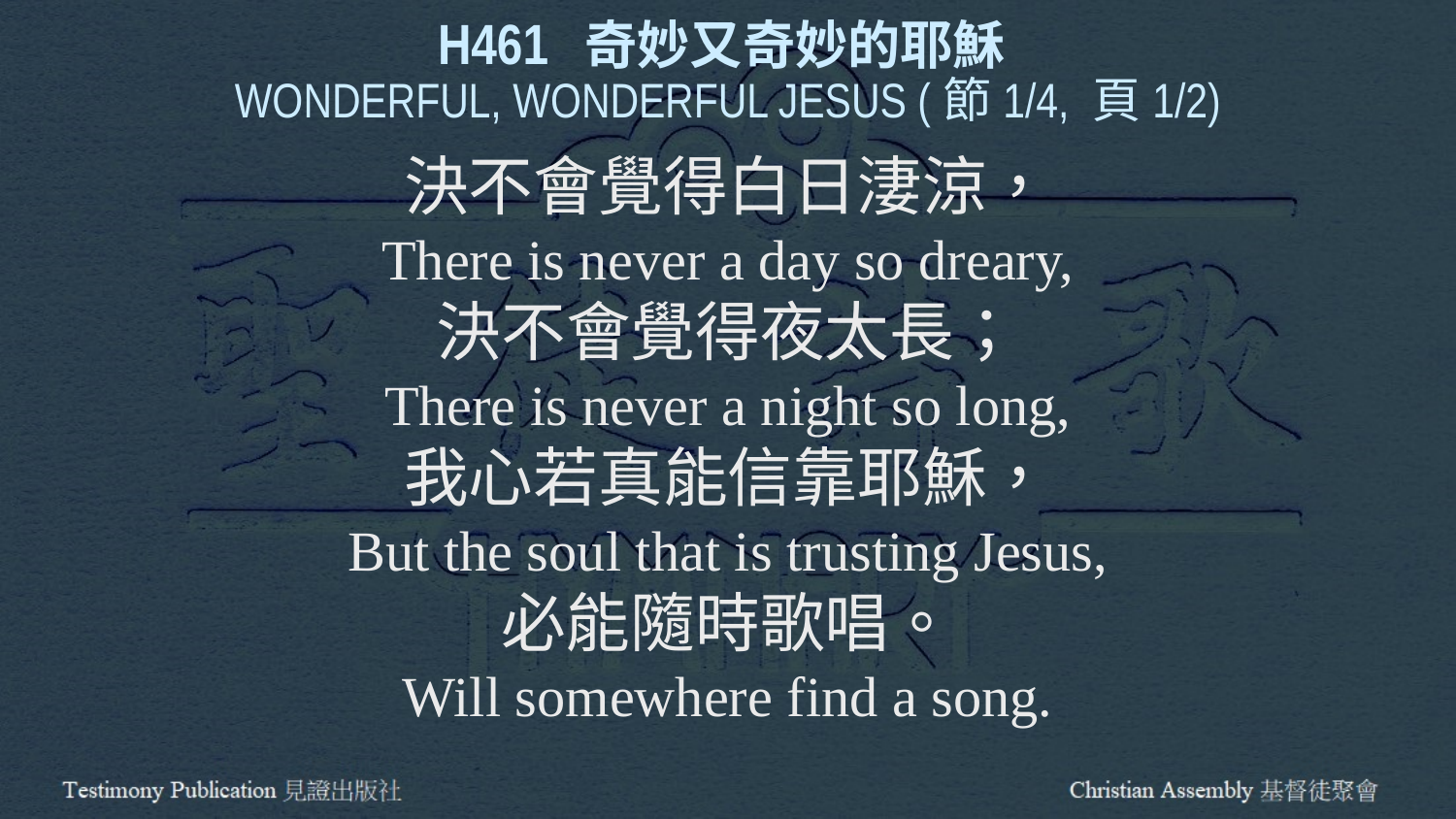

H461  奇妙又奇妙的耶穌
WONDERFUL, WONDERFUL JESUS (節1/4, 頁1/2)
決不會覺得白日淒涼，
There is never a day so dreary,
決不會覺得夜太長；
There is never a night so long,
我心若真能信靠耶穌，
But the soul that is trusting Jesus,
必能隨時歌唱。
Will somewhere find a song.